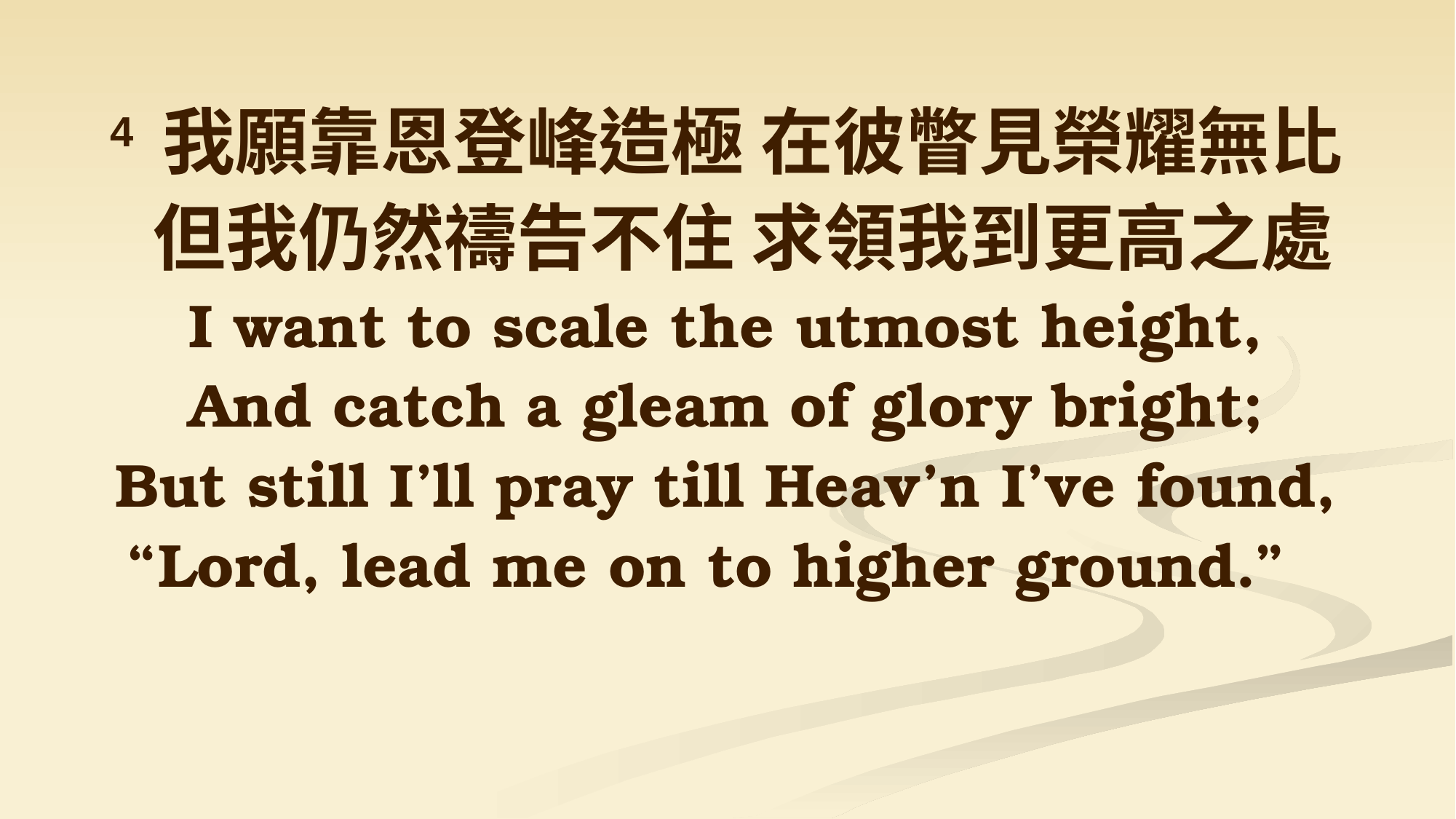

4 我願靠恩登峰造極 在彼瞥見榮耀無比
 但我仍然禱告不住 求領我到更高之處
I want to scale the utmost height,
And catch a gleam of glory bright;
But still I’ll pray till Heav’n I’ve found,
“Lord, lead me on to higher ground.”